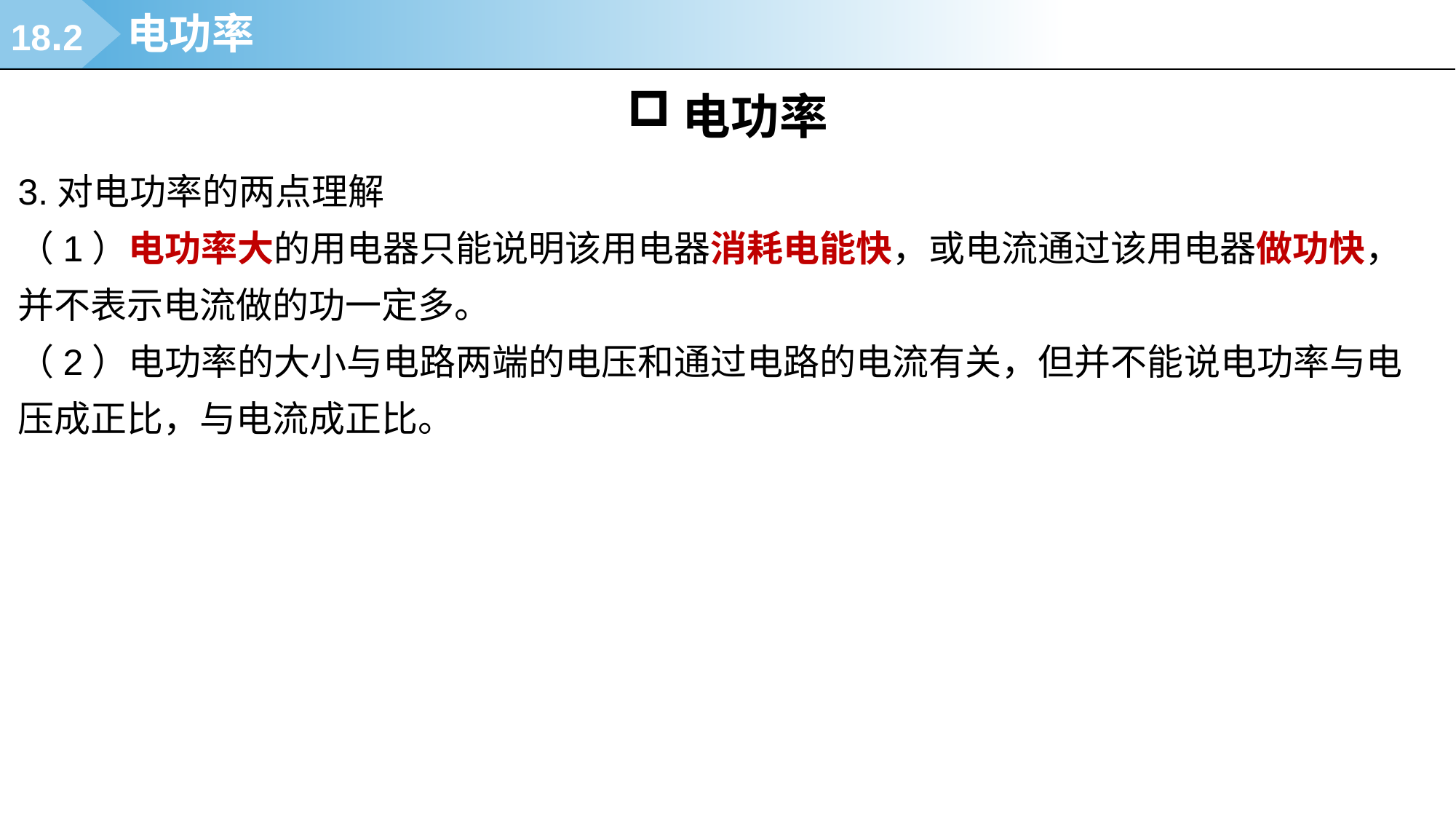

18.2
电功率
电功率
3.对电功率的两点理解
（1）电功率大的用电器只能说明该用电器消耗电能快，或电流通过该用电器做功快，并不表示电流做的功一定多。
（2）电功率的大小与电路两端的电压和通过电路的电流有关，但并不能说电功率与电压成正比，与电流成正比。